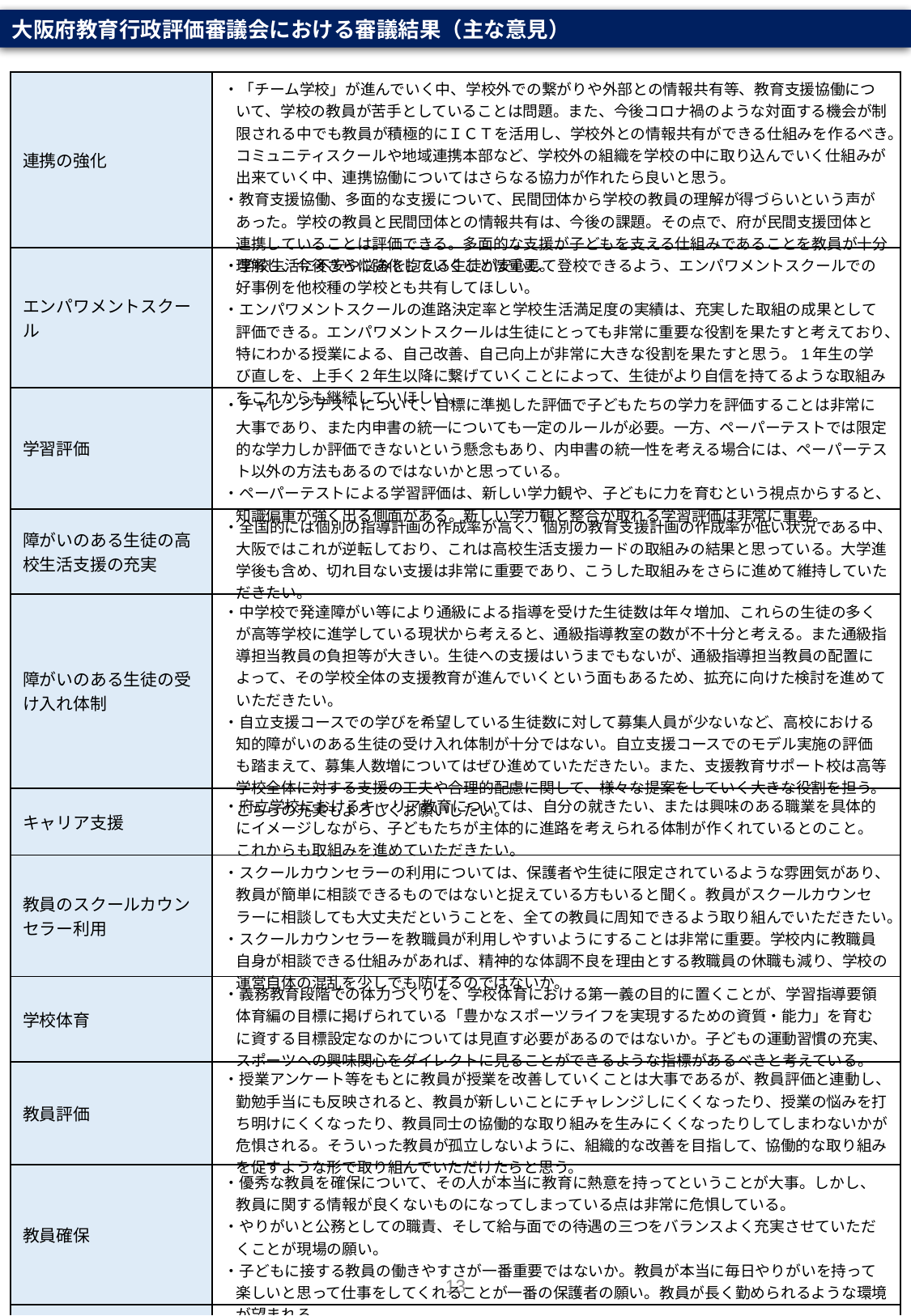

大阪府教育行政評価審議会における審議結果（主な意見）
| 連携の強化 | ・「チーム学校」が進んでいく中、学校外での繋がりや外部との情報共有等、教育支援協働について、学校の教員が苦手としていることは問題。また、今後コロナ禍のような対面する機会が制限される中でも教員が積極的にＩＣＴを活用し、学校外との情報共有ができる仕組みを作るべき。コミュニティスクールや地域連携本部など、学校外の組織を学校の中に取り込んでいく仕組みが出来ていく中、連携協働についてはさらなる協力が作れたら良いと思う。 ・教育支援協働、多面的な支援について、民間団体から学校の教員の理解が得づらいという声があった。学校の教員と民間団体との情報共有は、今後の課題。その点で、府が民間支援団体と連携していることは評価できる。多面的な支援が子どもを支える仕組みであることを教員が十分理解し、今後さらに強化していくことは重要。 |
| --- | --- |
| エンパワメントスクール | ・学校生活に不安や悩みを抱える生徒が安心して登校できるよう、エンパワメントスクールでの好事例を他校種の学校とも共有してほしい。 ・エンパワメントスクールの進路決定率と学校生活満足度の実績は、充実した取組の成果として評価できる。エンパワメントスクールは生徒にとっても非常に重要な役割を果たすと考えており、特にわかる授業による、自己改善、自己向上が非常に大きな役割を果たすと思う。1年生の学び直しを、上手く２年生以降に繋げていくことによって、生徒がより自信を持てるような取組みをこれからも継続していほしい。 |
| 学習評価 | ・チャレンジテストについて、目標に準拠した評価で子どもたちの学力を評価することは非常に大事であり、また内申書の統一についても一定のルールが必要。一方、ペーパーテストでは限定的な学力しか評価できないという懸念もあり、内申書の統一性を考える場合には、ペーパーテスト以外の方法もあるのではないかと思っている。 ・ペーパーテストによる学習評価は、新しい学力観や、子どもに力を育むという視点からすると、知識偏重が強く出る側面がある。新しい学力観と整合が取れる学習評価は非常に重要。 |
| 障がいのある生徒の高校生活支援の充実 | ・全国的には個別の指導計画の作成率が高く、個別の教育支援計画の作成率が低い状況である中、大阪ではこれが逆転しており、これは高校生活支援カードの取組みの結果と思っている。大学進学後も含め、切れ目ない支援は非常に重要であり、こうした取組みをさらに進めて維持していただきたい。 |
| 障がいのある生徒の受け入れ体制 | ・中学校で発達障がい等により通級による指導を受けた生徒数は年々増加、これらの生徒の多くが高等学校に進学している現状から考えると、通級指導教室の数が不十分と考える。また通級指導担当教員の負担等が大きい。生徒への支援はいうまでもないが、通級指導担当教員の配置によって、その学校全体の支援教育が進んでいくという面もあるため、拡充に向けた検討を進めていただきたい。 ・自立支援コースでの学びを希望している生徒数に対して募集人員が少ないなど、高校における知的障がいのある生徒の受け入れ体制が十分ではない。自立支援コースでのモデル実施の評価も踏まえて、募集人数増についてはぜひ進めていただきたい。また、支援教育サポート校は高等学校全体に対する支援の工夫や合理的配慮に関して、様々な提案をしていく大きな役割を担う。こちらの充実もよろしくお願いしたい。 |
| キャリア支援 | ・府立学校におけるキャリア教育については、自分の就きたい、または興味のある職業を具体的にイメージしながら、子どもたちが主体的に進路を考えられる体制が作くれているとのこと。これからも取組みを進めていただきたい。 |
| 教員のスクールカウンセラー利用 | ・スクールカウンセラーの利用については、保護者や生徒に限定されているような雰囲気があり、教員が簡単に相談できるものではないと捉えている方もいると聞く。教員がスクールカウンセラーに相談しても大丈夫だということを、全ての教員に周知できるよう取り組んでいただきたい。 ・スクールカウンセラーを教職員が利用しやすいようにすることは非常に重要。学校内に教職員自身が相談できる仕組みがあれば、精神的な体調不良を理由とする教職員の休職も減り、学校の運営自体の混乱を少しでも防げるのではないか。 |
| 学校体育 | ・義務教育段階での体力づくりを、学校体育における第一義の目的に置くことが、学習指導要領体育編の目標に掲げられている「豊かなスポーツライフを実現するための資質・能力」を育むに資する目標設定なのかについては見直す必要があるのではないか。子どもの運動習慣の充実、スポーツへの興味関心をダイレクトに見ることができるような指標があるべきと考えている。 |
| 教員評価 | ・授業アンケート等をもとに教員が授業を改善していくことは大事であるが、教員評価と連動し、勤勉手当にも反映されると、教員が新しいことにチャレンジしにくくなったり、授業の悩みを打ち明けにくくなったり、教員同士の協働的な取り組みを生みにくくなったりしてしまわないかが危惧される。そういった教員が孤立しないように、組織的な改善を目指して、協働的な取り組みを促すような形で取り組んでいただけたらと思う。 |
| 教員確保 | ・優秀な教員を確保について、その人が本当に教育に熱意を持ってということが大事。しかし、教員に関する情報が良くないものになってしまっている点は非常に危惧している。 ・やりがいと公務としての職責、そして給与面での待遇の三つをバランスよく充実させていただくことが現場の願い。 ・子どもに接する教員の働きやすさが一番重要ではないか。教員が本当に毎日やりがいを持って楽しいと思って仕事をしてくれることが一番の保護者の願い。教員が長く勤められるような環境が望まれる。 |
| 防災訓練 | ・新型コロナウイルス感染症に関係なく、自然災害は起こり得る。それに対する備えとして、実施が難しい引き渡し訓練等に代わり、いざというときに動きが取れるような仕組みなど、学校の取り組みが必要だと考える。 |
| 交通安全教育 | ・交通安全教育として、行政から民間企業に対し、見守り隊への協力依頼をしている事例がある。見守り隊が不足しているという実態があるが、協力できる民間企業等もあるのではないか。 |
13